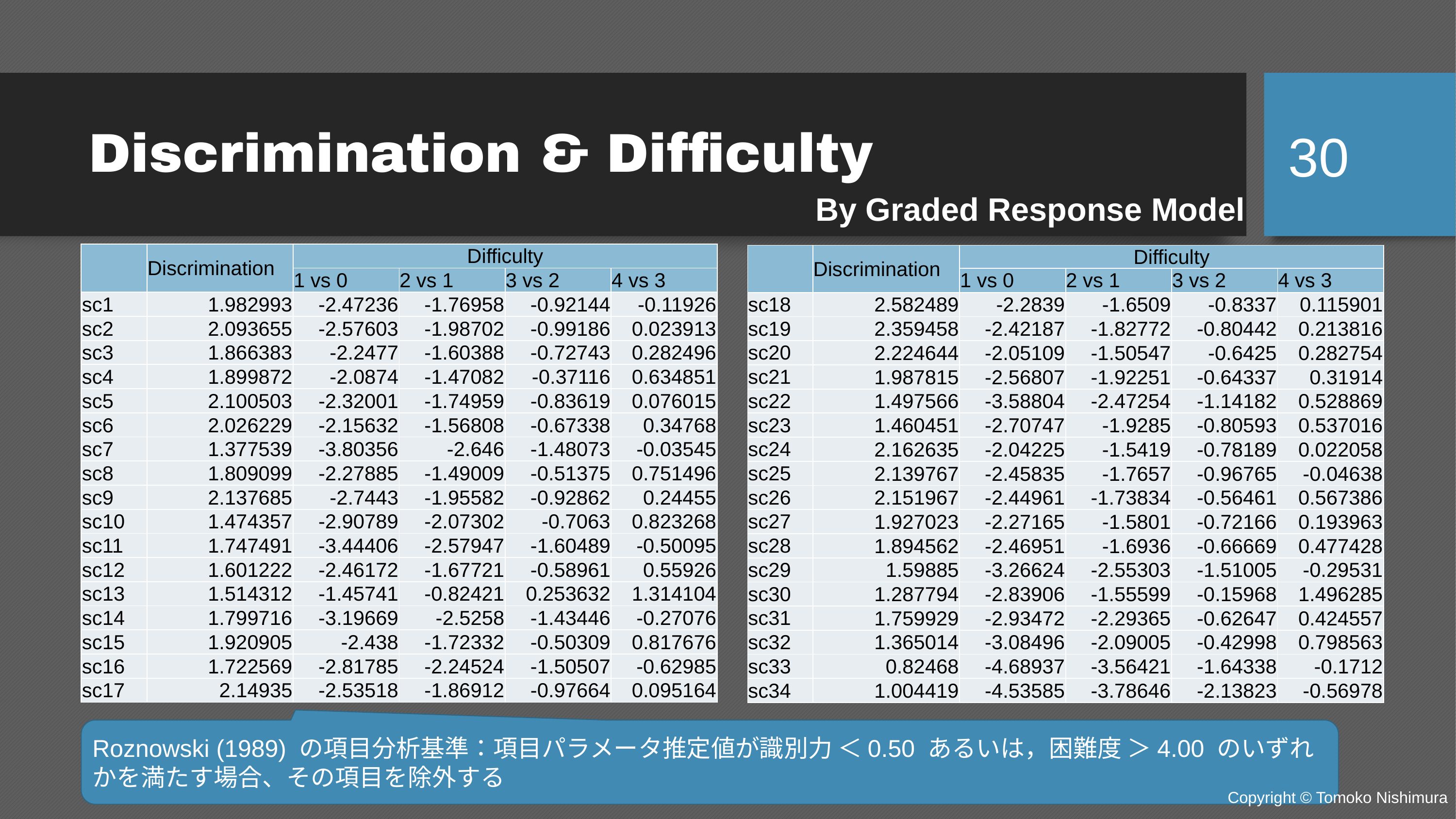

30
# Discrimination & Difficulty
By Graded Response Model
|  | Discrimination | Difficulty |  |  |  |
| --- | --- | --- | --- | --- | --- |
|  |  | 1 vs 0 | 2 vs 1 | 3 vs 2 | 4 vs 3 |
| sc1 | 1.982993 | -2.47236 | -1.76958 | -0.92144 | -0.11926 |
| sc2 | 2.093655 | -2.57603 | -1.98702 | -0.99186 | 0.023913 |
| sc3 | 1.866383 | -2.2477 | -1.60388 | -0.72743 | 0.282496 |
| sc4 | 1.899872 | -2.0874 | -1.47082 | -0.37116 | 0.634851 |
| sc5 | 2.100503 | -2.32001 | -1.74959 | -0.83619 | 0.076015 |
| sc6 | 2.026229 | -2.15632 | -1.56808 | -0.67338 | 0.34768 |
| sc7 | 1.377539 | -3.80356 | -2.646 | -1.48073 | -0.03545 |
| sc8 | 1.809099 | -2.27885 | -1.49009 | -0.51375 | 0.751496 |
| sc9 | 2.137685 | -2.7443 | -1.95582 | -0.92862 | 0.24455 |
| sc10 | 1.474357 | -2.90789 | -2.07302 | -0.7063 | 0.823268 |
| sc11 | 1.747491 | -3.44406 | -2.57947 | -1.60489 | -0.50095 |
| sc12 | 1.601222 | -2.46172 | -1.67721 | -0.58961 | 0.55926 |
| sc13 | 1.514312 | -1.45741 | -0.82421 | 0.253632 | 1.314104 |
| sc14 | 1.799716 | -3.19669 | -2.5258 | -1.43446 | -0.27076 |
| sc15 | 1.920905 | -2.438 | -1.72332 | -0.50309 | 0.817676 |
| sc16 | 1.722569 | -2.81785 | -2.24524 | -1.50507 | -0.62985 |
| sc17 | 2.14935 | -2.53518 | -1.86912 | -0.97664 | 0.095164 |
|  | Discrimination | Difficulty |  |  |  |
| --- | --- | --- | --- | --- | --- |
|  |  | 1 vs 0 | 2 vs 1 | 3 vs 2 | 4 vs 3 |
| sc18 | 2.582489 | -2.2839 | -1.6509 | -0.8337 | 0.115901 |
| sc19 | 2.359458 | -2.42187 | -1.82772 | -0.80442 | 0.213816 |
| sc20 | 2.224644 | -2.05109 | -1.50547 | -0.6425 | 0.282754 |
| sc21 | 1.987815 | -2.56807 | -1.92251 | -0.64337 | 0.31914 |
| sc22 | 1.497566 | -3.58804 | -2.47254 | -1.14182 | 0.528869 |
| sc23 | 1.460451 | -2.70747 | -1.9285 | -0.80593 | 0.537016 |
| sc24 | 2.162635 | -2.04225 | -1.5419 | -0.78189 | 0.022058 |
| sc25 | 2.139767 | -2.45835 | -1.7657 | -0.96765 | -0.04638 |
| sc26 | 2.151967 | -2.44961 | -1.73834 | -0.56461 | 0.567386 |
| sc27 | 1.927023 | -2.27165 | -1.5801 | -0.72166 | 0.193963 |
| sc28 | 1.894562 | -2.46951 | -1.6936 | -0.66669 | 0.477428 |
| sc29 | 1.59885 | -3.26624 | -2.55303 | -1.51005 | -0.29531 |
| sc30 | 1.287794 | -2.83906 | -1.55599 | -0.15968 | 1.496285 |
| sc31 | 1.759929 | -2.93472 | -2.29365 | -0.62647 | 0.424557 |
| sc32 | 1.365014 | -3.08496 | -2.09005 | -0.42998 | 0.798563 |
| sc33 | 0.82468 | -4.68937 | -3.56421 | -1.64338 | -0.1712 |
| sc34 | 1.004419 | -4.53585 | -3.78646 | -2.13823 | -0.56978 |
Roznowski (1989) の項目分析基準：項目パラメータ推定値が識別力 ＜0.50 あるいは，困難度 ＞4.00 のいずれかを満たす場合、その項目を除外する
Copyright © Tomoko Nishimura